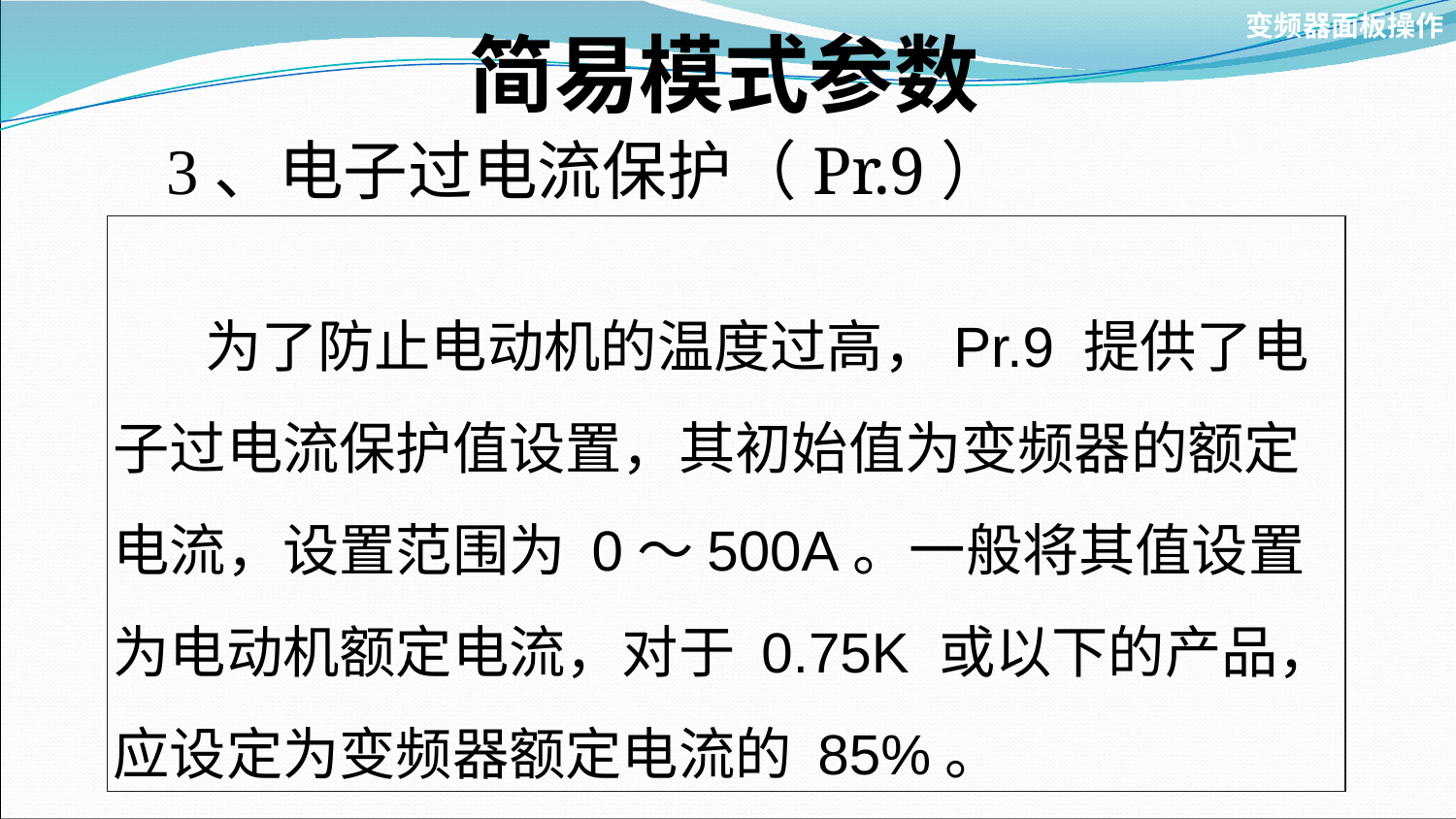

变频器面板操作
简易模式参数
3、电子过电流保护（Pr.9）

       为了防止电动机的温度过高，Pr.9 提供了电子过电流保护值设置，其初始值为变频器的额定电流，设置范围为 0～500A。一般将其值设置为电动机额定电流，对于 0.75K 或以下的产品，应设定为变频器额定电流的 85%。

8